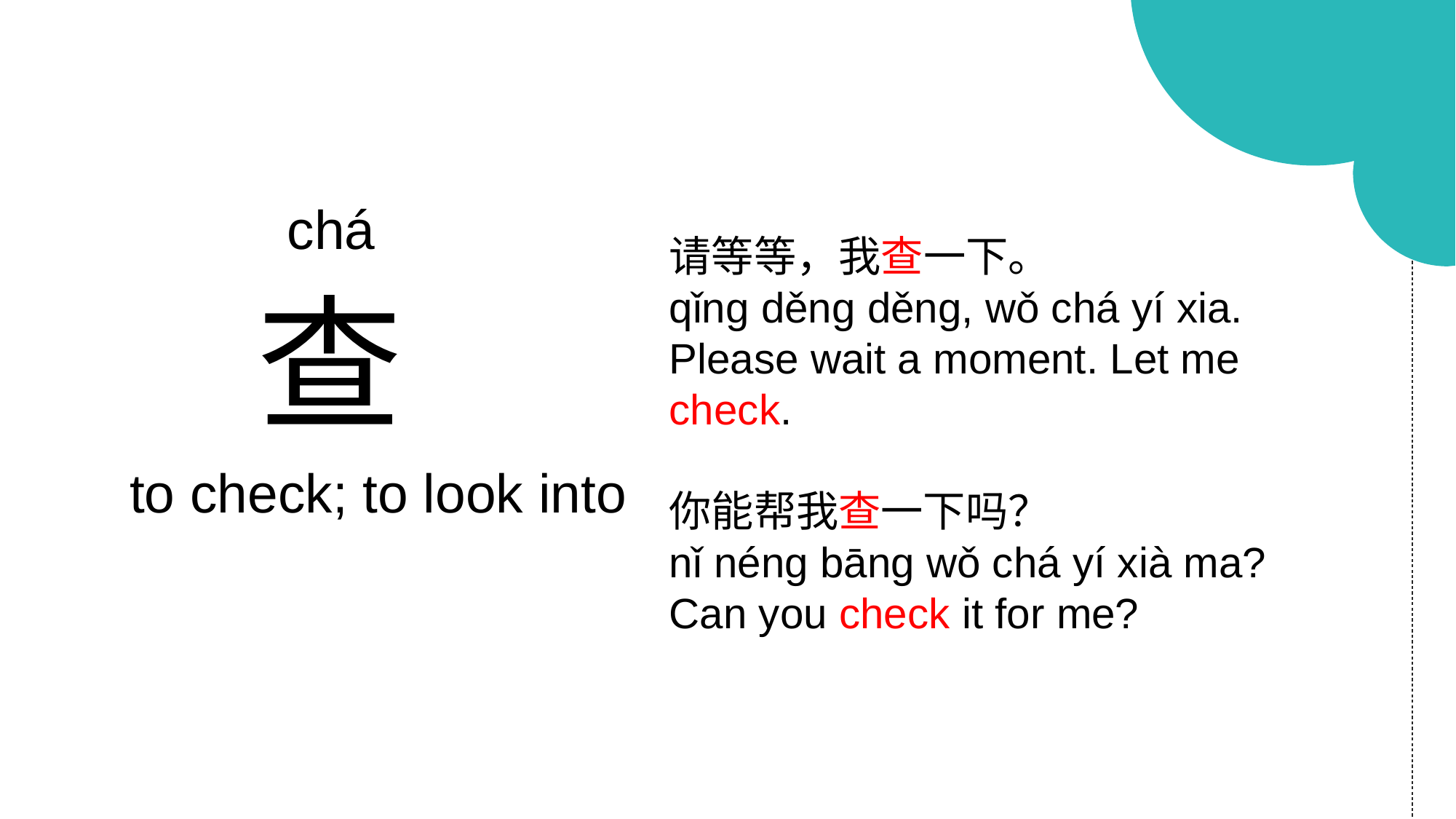

chá
请等等，我查一下。
qǐng děng děng, wǒ chá yí xia.
Please wait a moment. Let me check.

你能帮我查一下吗？
nǐ néng bāng wǒ chá yí xià ma?
Can you check it for me?
查
 to check; to look into